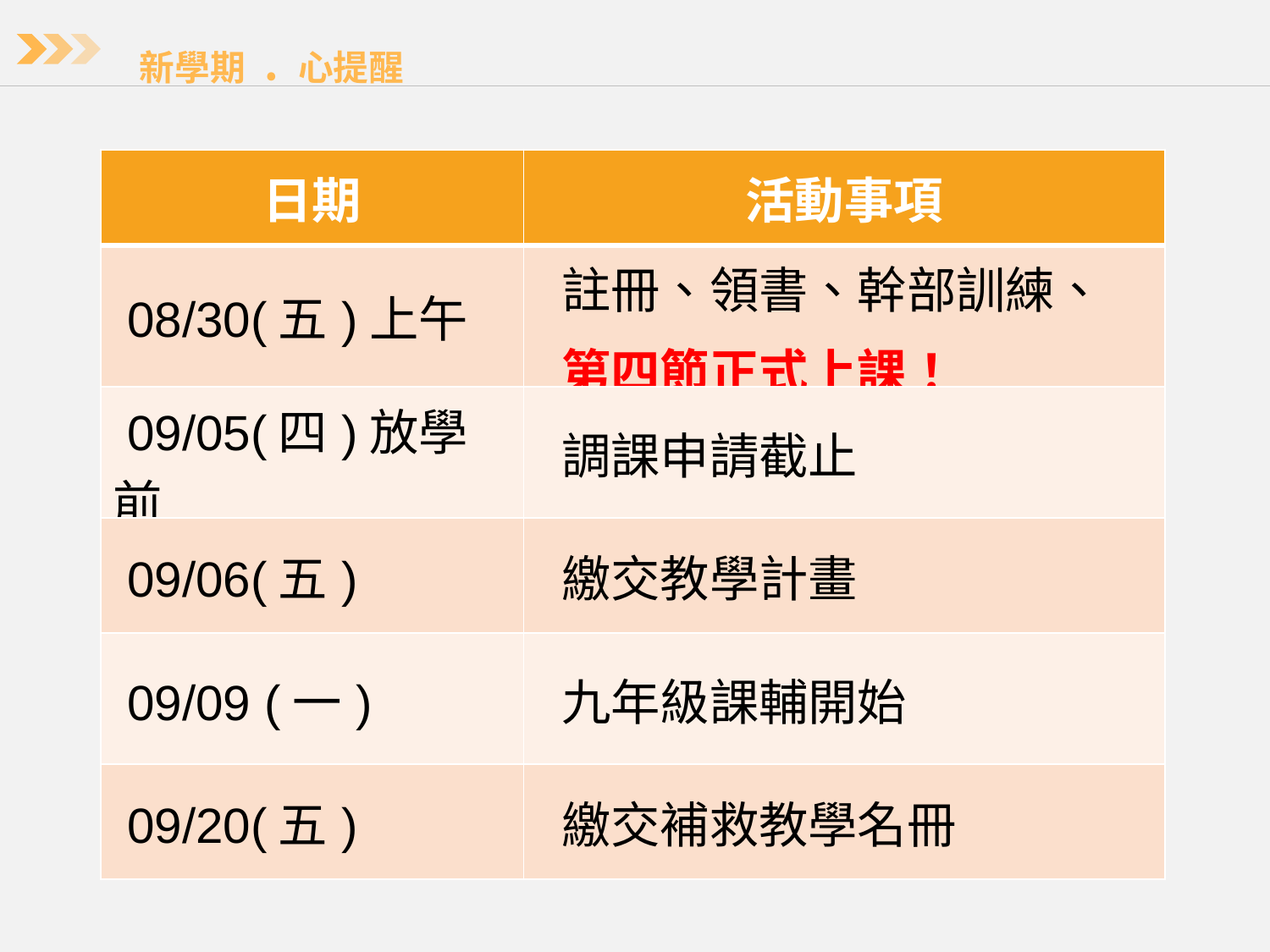

新學期﹒心提醒

| 日期 | 活動事項 |
| --- | --- |
| 08/30(五)上午 | 註冊、領書、幹部訓練、 第四節正式上課！ |
| 09/05(四)放學前 | 調課申請截止 |
| 09/06(五) | 繳交教學計畫 |
| 09/09 (一) | 九年級課輔開始 |
| 09/20(五) | 繳交補救教學名冊 |